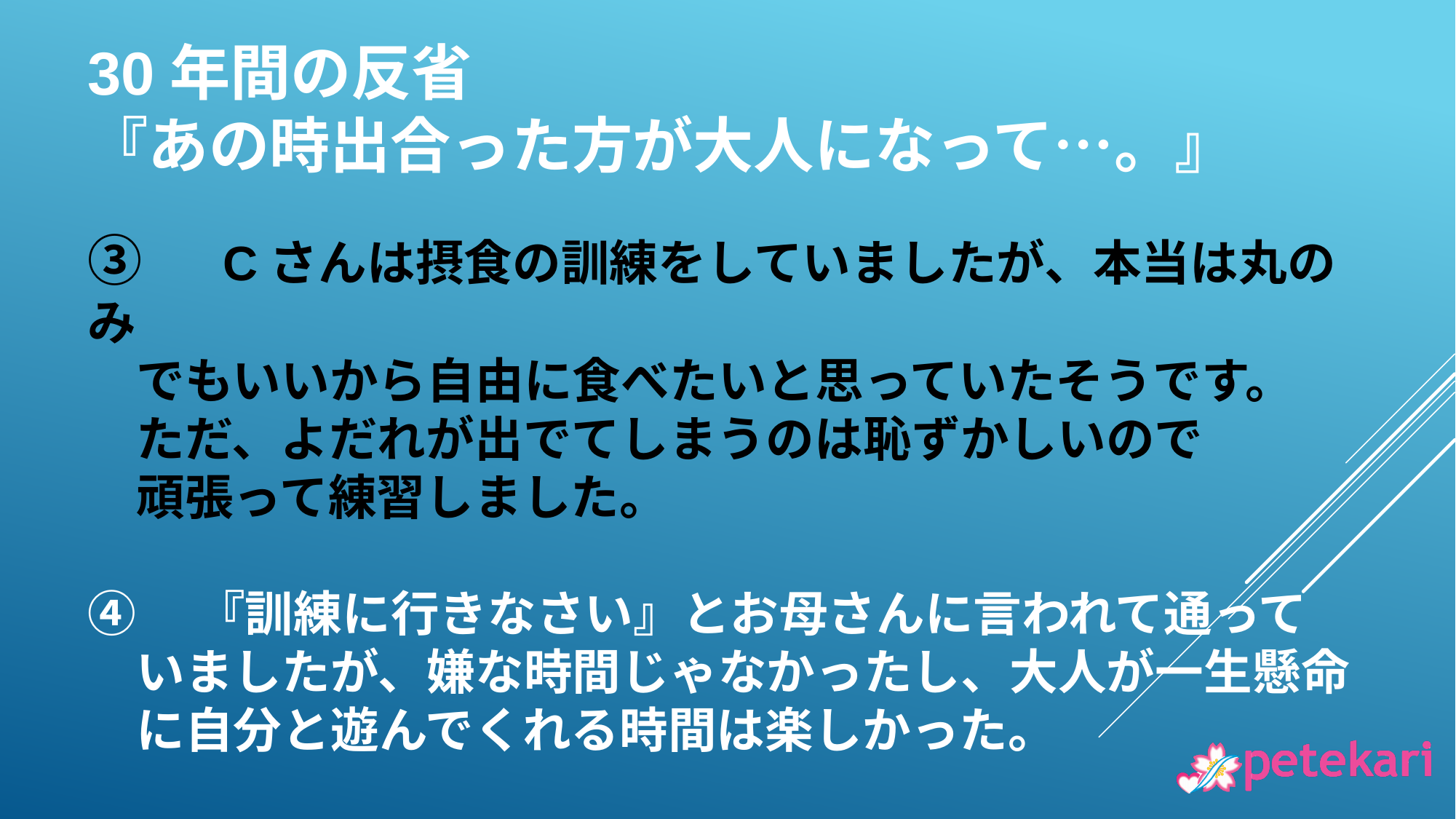

30年間の反省　
『あの時出合った方が大人になって…。』
③　Cさんは摂食の訓練をしていましたが、本当は丸のみ
　でもいいから自由に食べたいと思っていたそうです。
　ただ、よだれが出でてしまうのは恥ずかしいので
　頑張って練習しました。

④　『訓練に行きなさい』とお母さんに言われて通って
　いましたが、嫌な時間じゃなかったし、大人が一生懸命
　に自分と遊んでくれる時間は楽しかった。